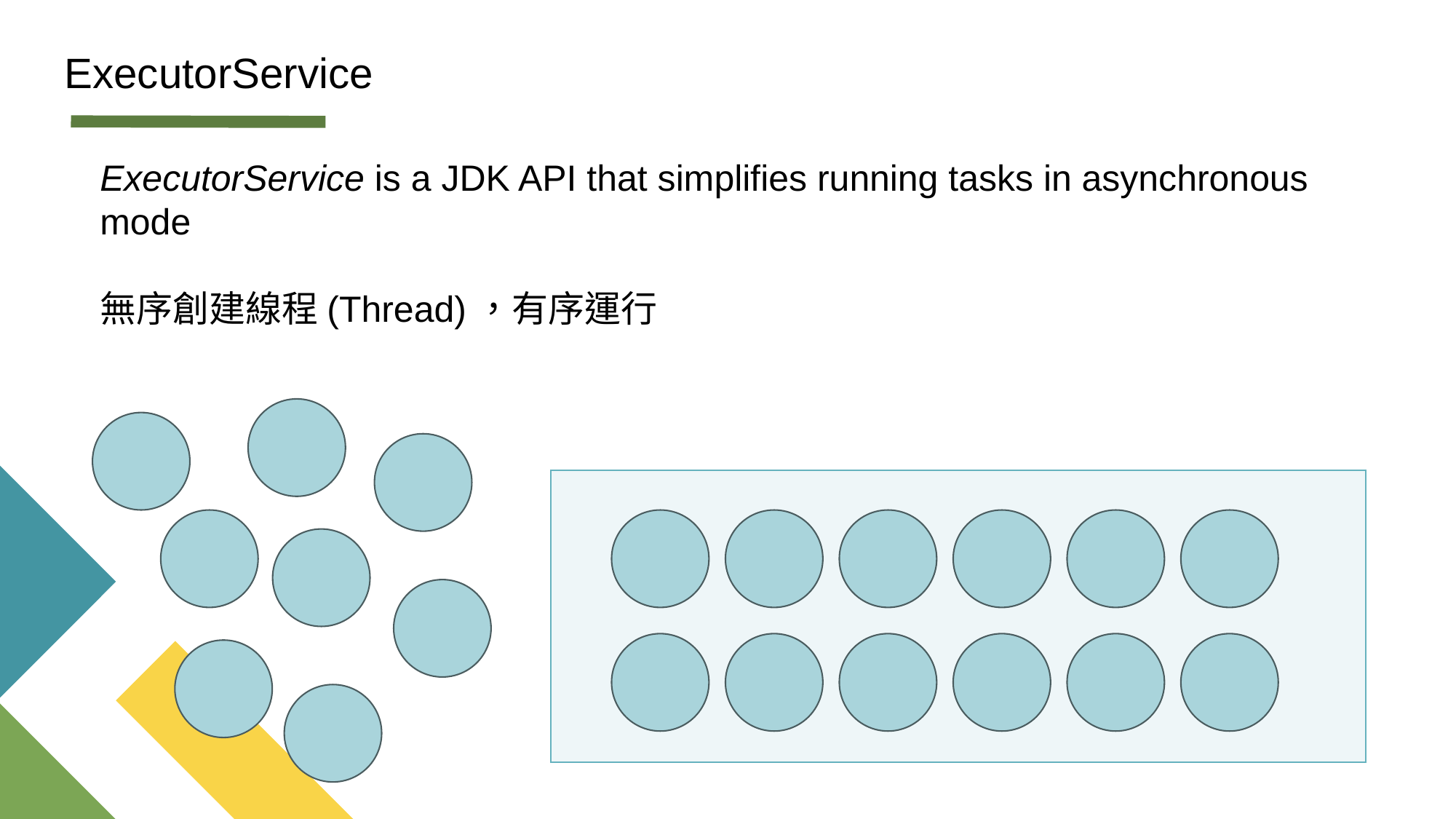

ExecutorService
ExecutorService is a JDK API that simplifies running tasks in asynchronous mode

無序創建線程(Thread)，有序運行